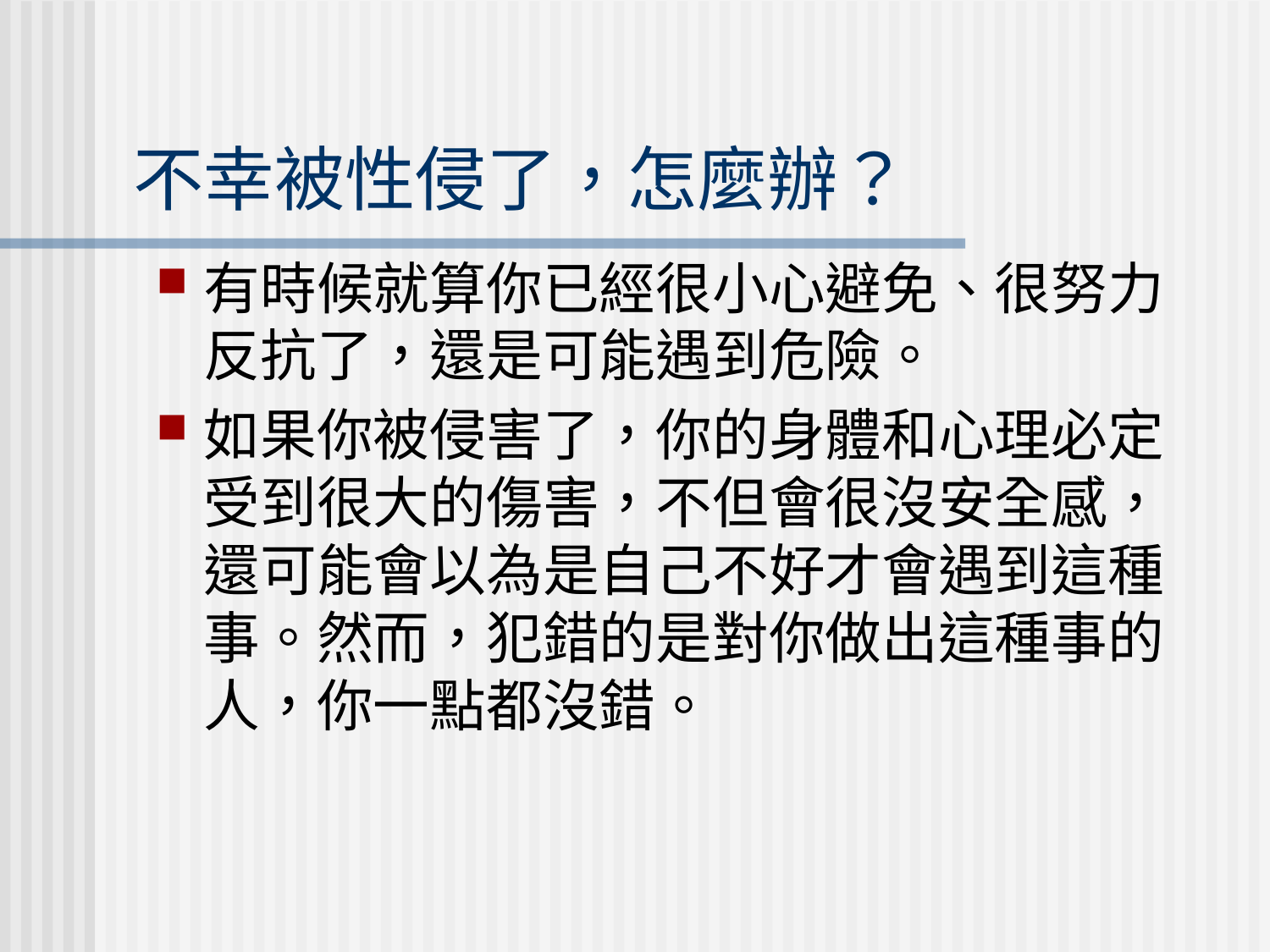

# 不幸被性侵了，怎麼辦？
有時候就算你已經很小心避免、很努力反抗了，還是可能遇到危險。
如果你被侵害了，你的身體和心理必定受到很大的傷害，不但會很沒安全感，還可能會以為是自己不好才會遇到這種事。然而，犯錯的是對你做出這種事的人，你一點都沒錯。